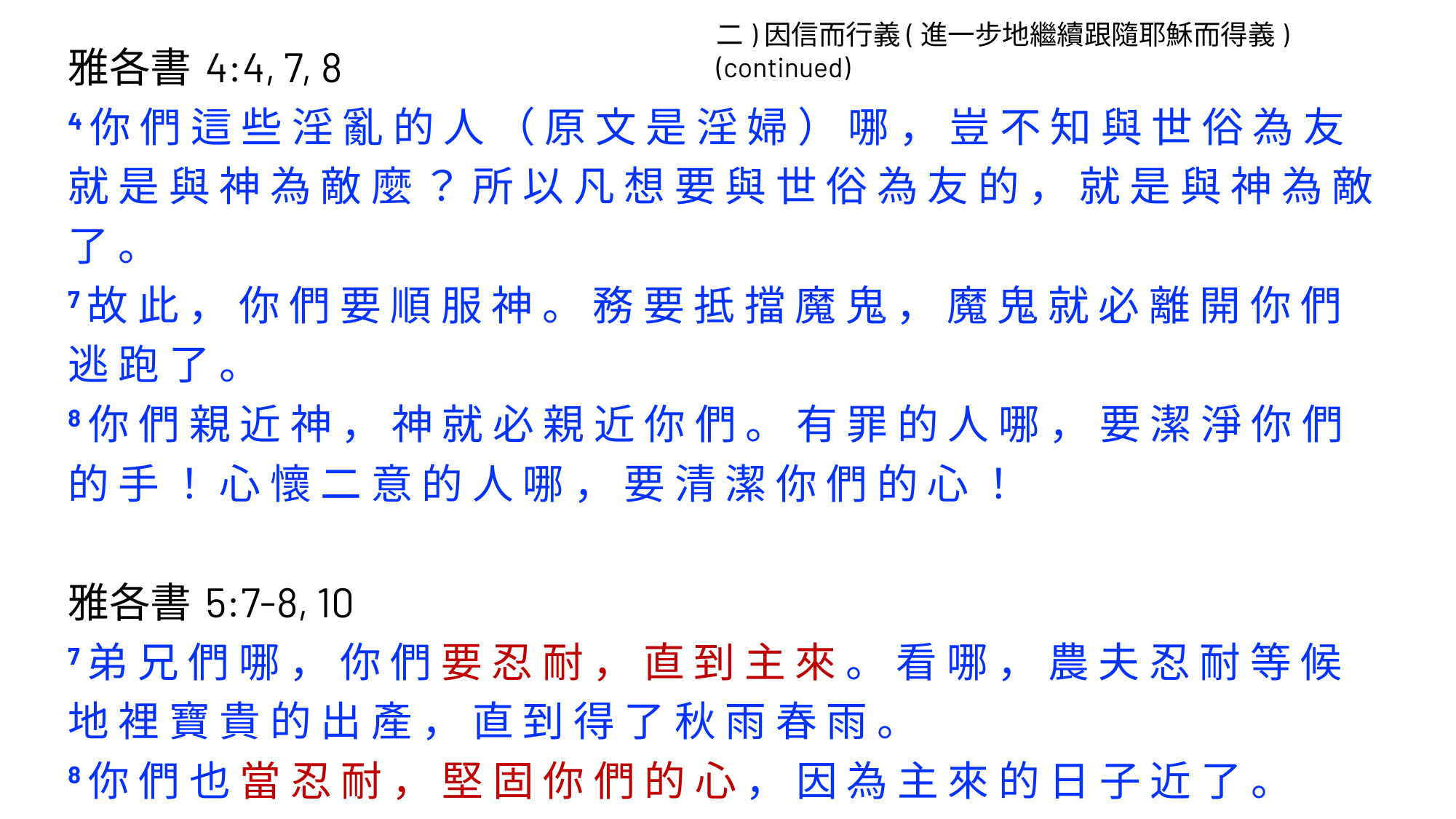

二)因信而行義(進一步地繼續跟隨耶穌而得義) (continued)
雅各書 4:4, 7, 8
4 你 們 這 些 淫 亂 的 人 （ 原 文 是 淫 婦 ） 哪 ， 豈 不 知 與 世 俗 為 友 就 是 與 神 為 敵 麼 ？ 所 以 凡 想 要 與 世 俗 為 友 的 ， 就 是 與 神 為 敵 了 。
7 故 此 ， 你 們 要 順 服 神 。 務 要 抵 擋 魔 鬼 ， 魔 鬼 就 必 離 開 你 們 逃 跑 了 。
8 你 們 親 近 神 ， 神 就 必 親 近 你 們 。 有 罪 的 人 哪 ， 要 潔 淨 你 們 的 手 ！ 心 懷 二 意 的 人 哪 ， 要 清 潔 你 們 的 心 ！

雅各書 5:7-8, 10
7 弟 兄 們 哪 ， 你 們 要 忍 耐 ， 直 到 主 來 。 看 哪 ， 農 夫 忍 耐 等 候 地 裡 寶 貴 的 出 產 ， 直 到 得 了 秋 雨 春 雨 。
8 你 們 也 當 忍 耐 ， 堅 固 你 們 的 心 ， 因 為 主 來 的 日 子 近 了 。
10 弟 兄 們 ， 你 們 要 把 那 先 前 奉 主 名 說 話 的 眾 先 知 當 作 能 受 苦 能 忍 耐 的 榜 樣 。